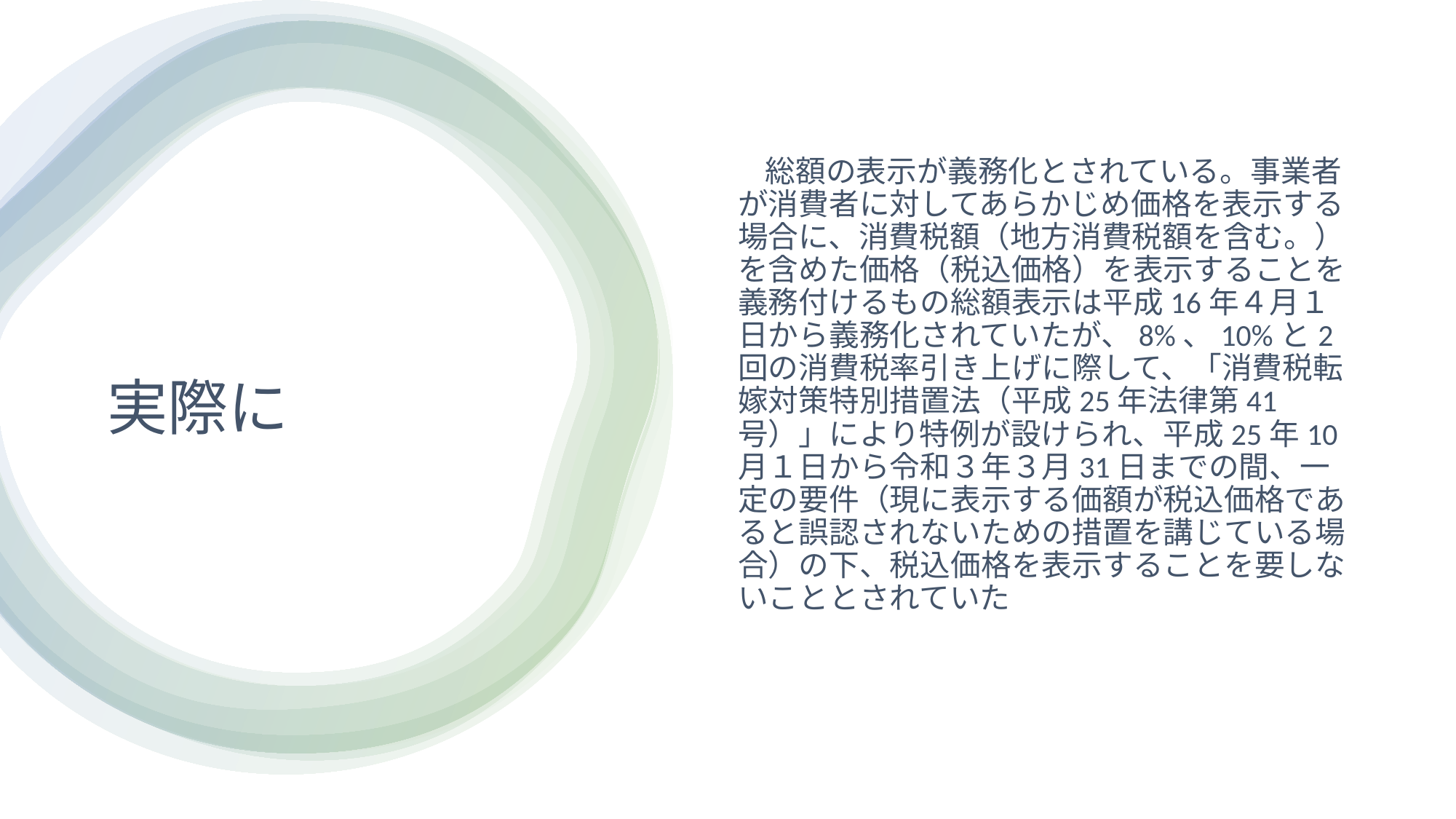

総額の表示が義務化とされている。事業者が消費者に対してあらかじめ価格を表示する場合に、消費税額（地方消費税額を含む。）を含めた価格（税込価格）を表示することを義務付けるもの総額表示は平成16年４月１日から義務化されていたが、8%、10%と2回の消費税率引き上げに際して、「消費税転嫁対策特別措置法（平成25年法律第41号）」により特例が設けられ、平成25年10月１日から令和３年３月31日までの間、一定の要件（現に表示する価額が税込価格であると誤認されないための措置を講じている場合）の下、税込価格を表示することを要しないこととされていた

# 実際に